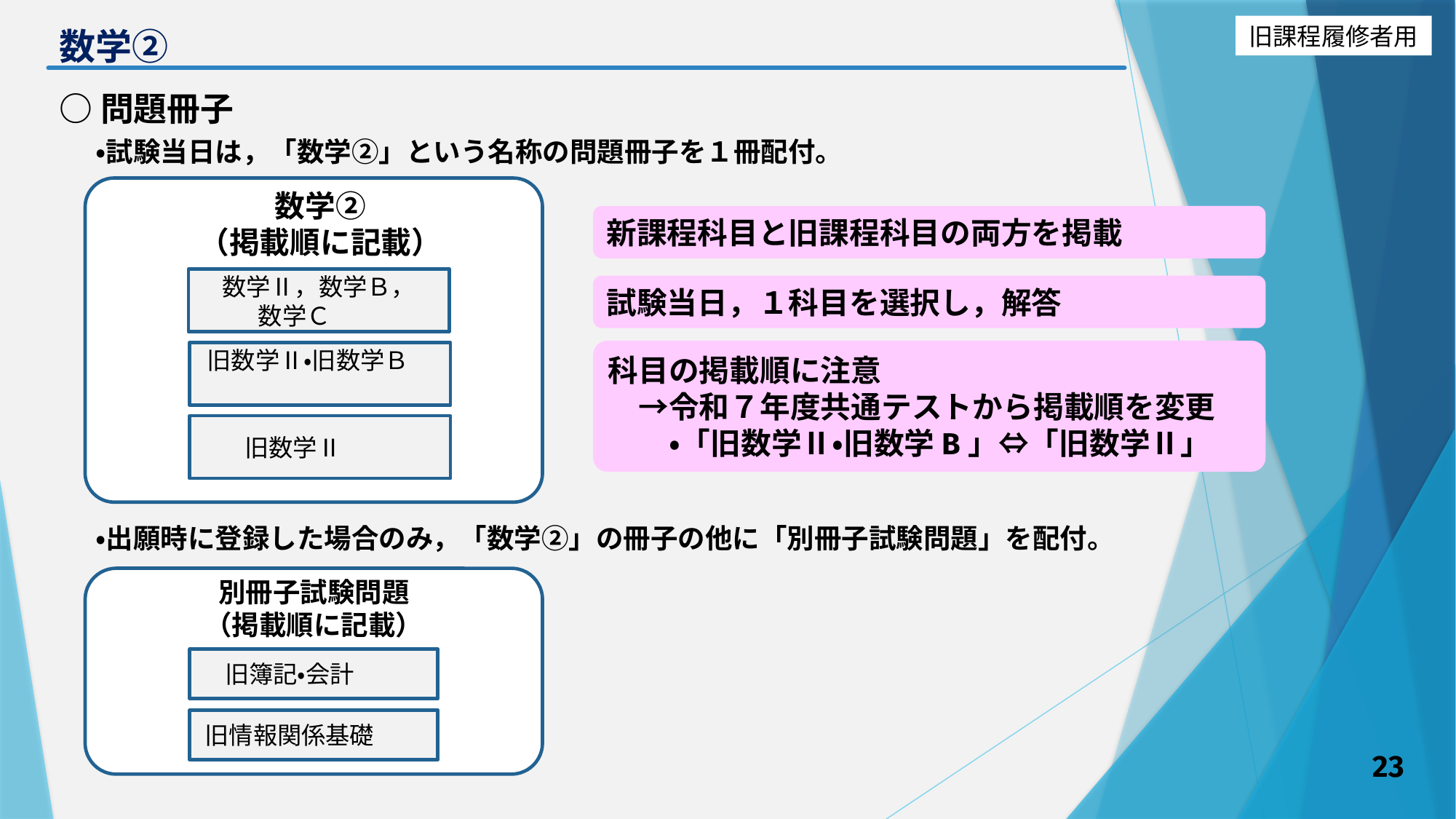

# 数学②
○問題冊子
・試験当日は，「数学②」という名称の問題冊子を１冊配付。

数学Ⅱ，数学Ｂ，
数学Ｃ
旧数学Ⅱ・旧数学Ｂ
旧数学Ⅱ
新課程科目と旧課程科目の両方を掲載
数学➁
（掲載順に記載）

試験当日，１科目を選択し，解答
科目の掲載順に注意
　→令和７年度共通テストから掲載順を変更
　　・「旧数学Ⅱ・旧数学B」⇔「旧数学Ⅱ」
・出願時に登録した場合のみ，「数学➁」の冊子の他に「別冊子試験問題」を配付。

別冊子試験問題
（掲載順に記載）

旧簿記・会計
旧情報関係基礎
23